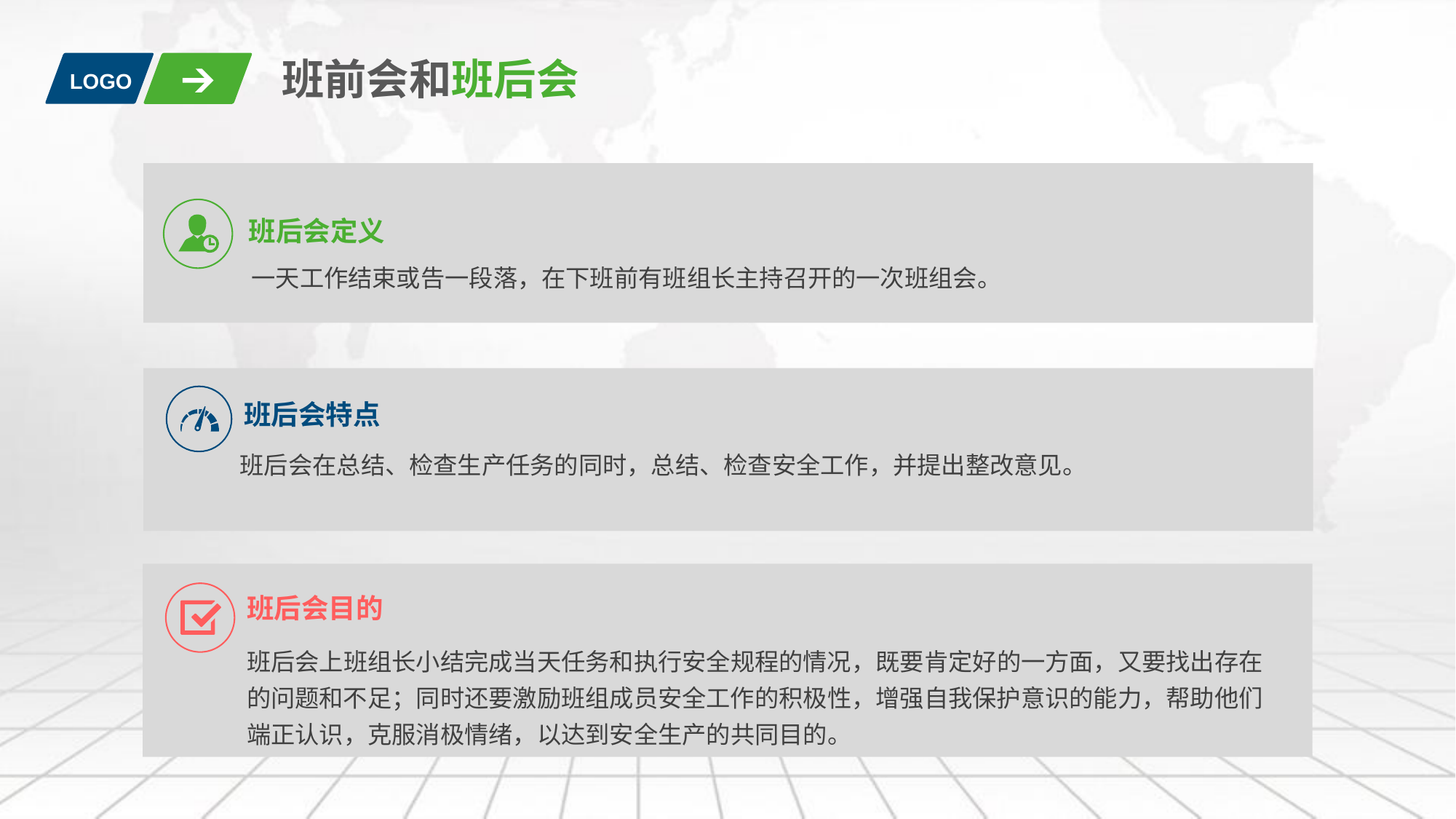

班前会和班后会

LOGO

班后会定义
一天工作结束或告一段落，在下班前有班组长主持召开的一次班组会。

班后会特点
班后会在总结、检查生产任务的同时，总结、检查安全工作，并提出整改意见。

班后会目的
班后会上班组长小结完成当天任务和执行安全规程的情况，既要肯定好的一方面，又要找出存在的问题和不足；同时还要激励班组成员安全工作的积极性，增强自我保护意识的能力，帮助他们端正认识，克服消极情绪，以达到安全生产的共同目的。